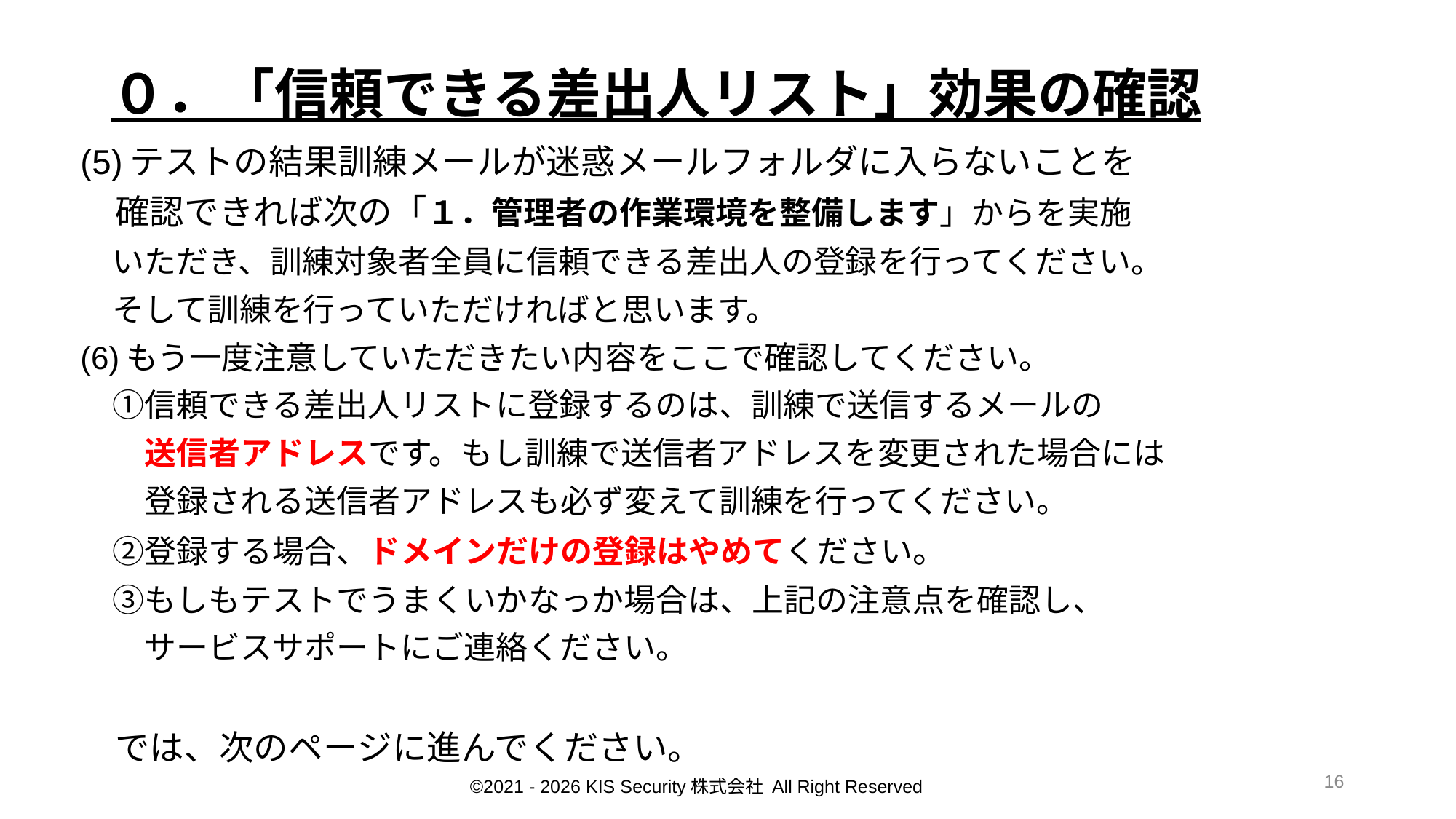

# ０．「信頼できる差出人リスト」効果の確認
(5)テストの結果訓練メールが迷惑メールフォルダに入らないことを
　確認できれば次の「１．管理者の作業環境を整備します」からを実施
　いただき、訓練対象者全員に信頼できる差出人の登録を行ってください。
　そして訓練を行っていただければと思います。
(6)もう一度注意していただきたい内容をここで確認してください。
　①信頼できる差出人リストに登録するのは、訓練で送信するメールの
　　送信者アドレスです。もし訓練で送信者アドレスを変更された場合には
　　登録される送信者アドレスも必ず変えて訓練を行ってください。
　②登録する場合、ドメインだけの登録はやめてください。
　③もしもテストでうまくいかなっか場合は、上記の注意点を確認し、
　　サービスサポートにご連絡ください。

　では、次のページに進んでください。
16